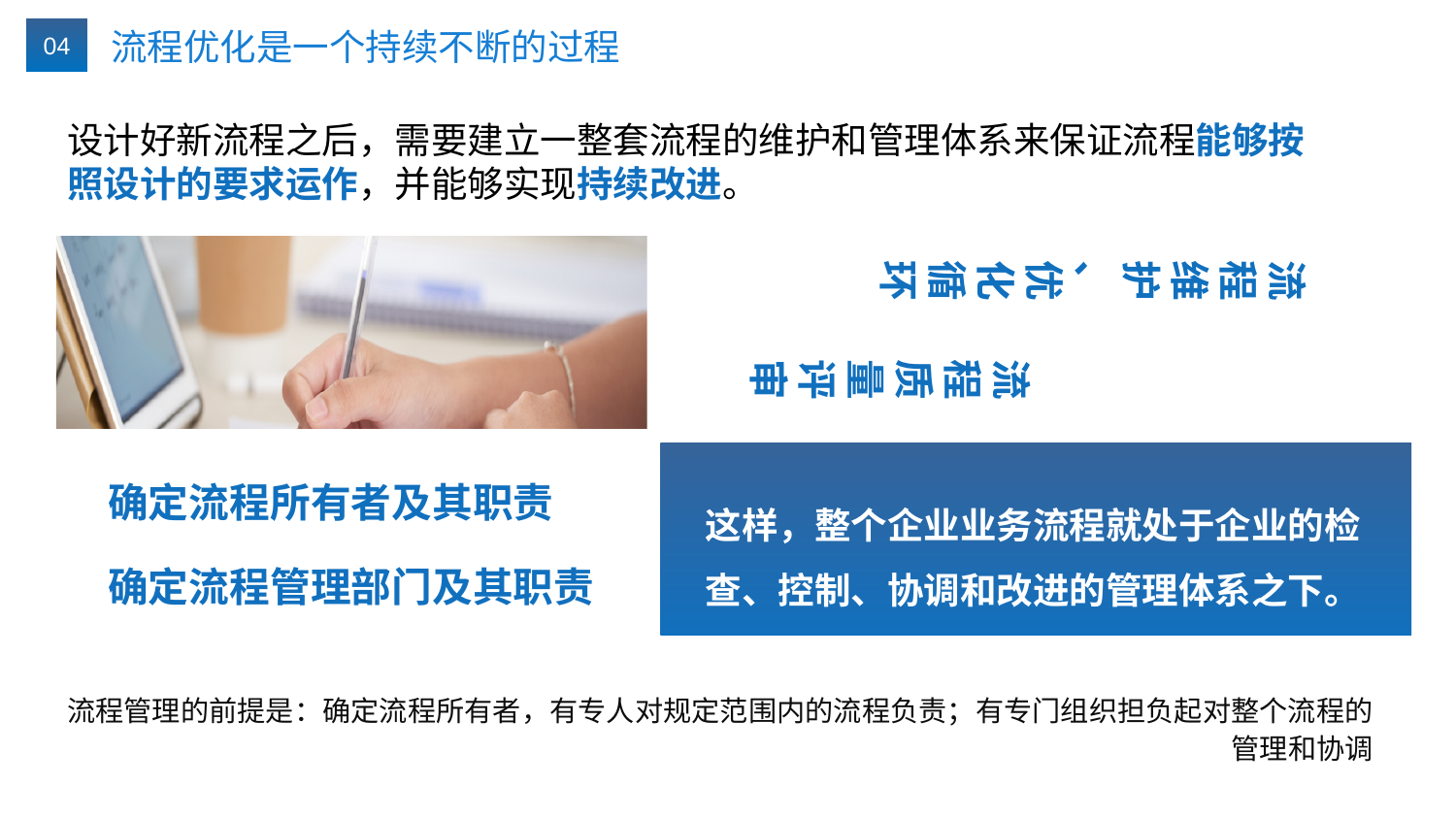

04
流程优化是一个持续不断的过程
设计好新流程之后，需要建立一整套流程的维护和管理体系来保证流程能够按照设计的要求运作，并能够实现持续改进。
流
程
维
护
、
优
化
循
环

流
程
质
量
评
审

这样，整个企业业务流程就处于企业的检查、控制、协调和改进的管理体系之下。
确定流程所有者及其职责
确定流程管理部门及其职责
流程管理的前提是：确定流程所有者，有专人对规定范围内的流程负责；有专门组织担负起对整个流程的管理和协调